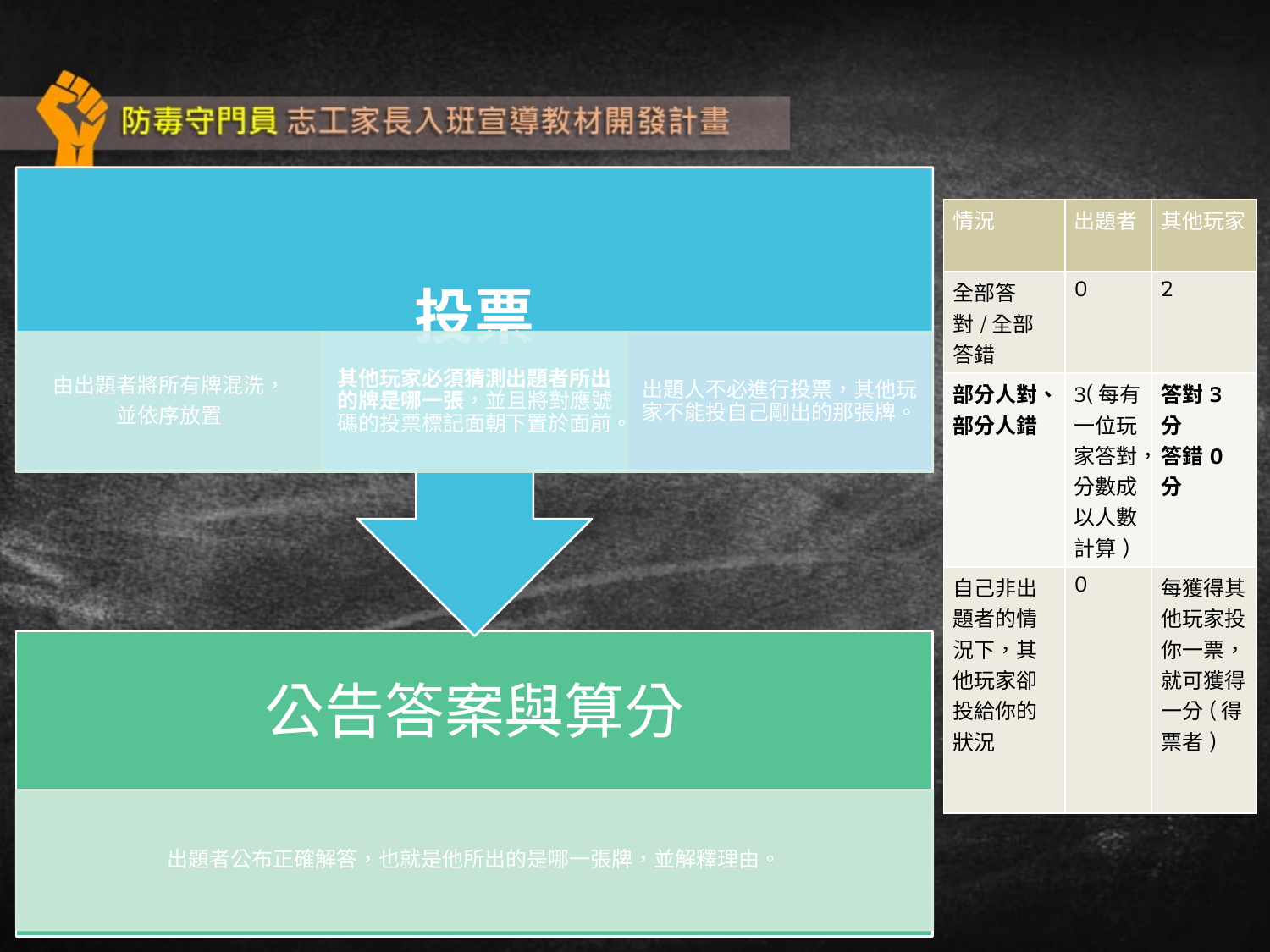

公告答案與算分
出題者公布正確解答，也就是他所出的是哪一張牌，並解釋理由。
投票
由出題者將所有牌混洗，
並依序放置
其他玩家必須猜測出題者所出的牌是哪一張，並且將對應號碼的投票標記面朝下置於面前。
出題人不必進行投票，其他玩家不能投自己剛出的那張牌。
| 情況 | 出題者 | 其他玩家 |
| --- | --- | --- |
| 全部答對/全部答錯 | 0 | 2 |
| 部分人對、部分人錯 | 3(每有一位玩家答對，分數成以人數計算) | 答對3分 答錯0分 |
| 自己非出題者的情況下，其他玩家卻投給你的狀況 | 0 | 每獲得其他玩家投你一票，就可獲得一分(得票者) |